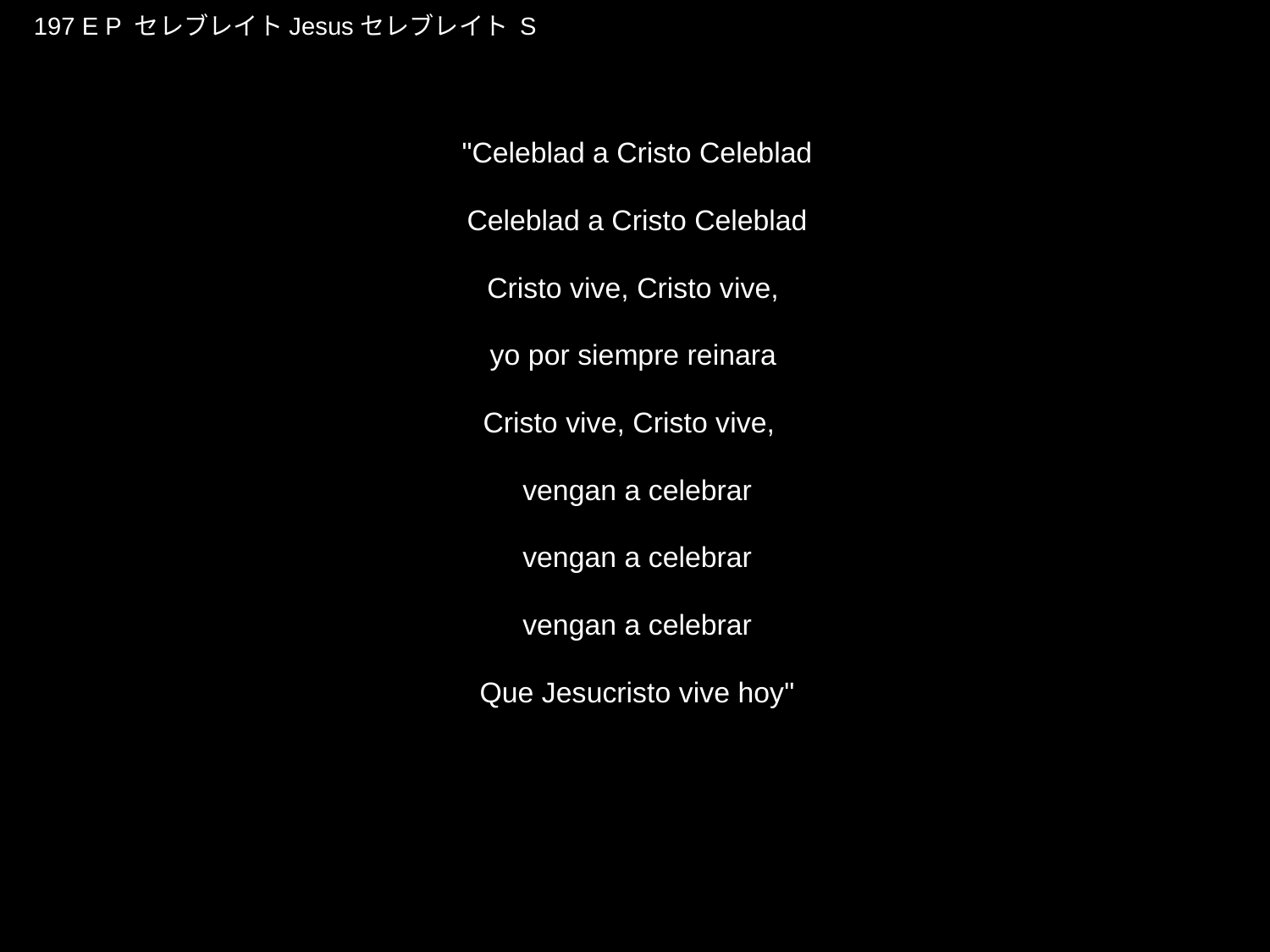

せれぶれいとじーざす
★P
197 E P セレブレイトJesusセレブレイト S
★５
"Celeblad a Cristo Celeblad
Celeblad a Cristo Celeblad
Cristo vive, Cristo vive,
yo por siempre reinara
Cristo vive, Cristo vive,
vengan a celebrar
vengan a celebrar
vengan a celebrar
Que Jesucristo vive hoy"